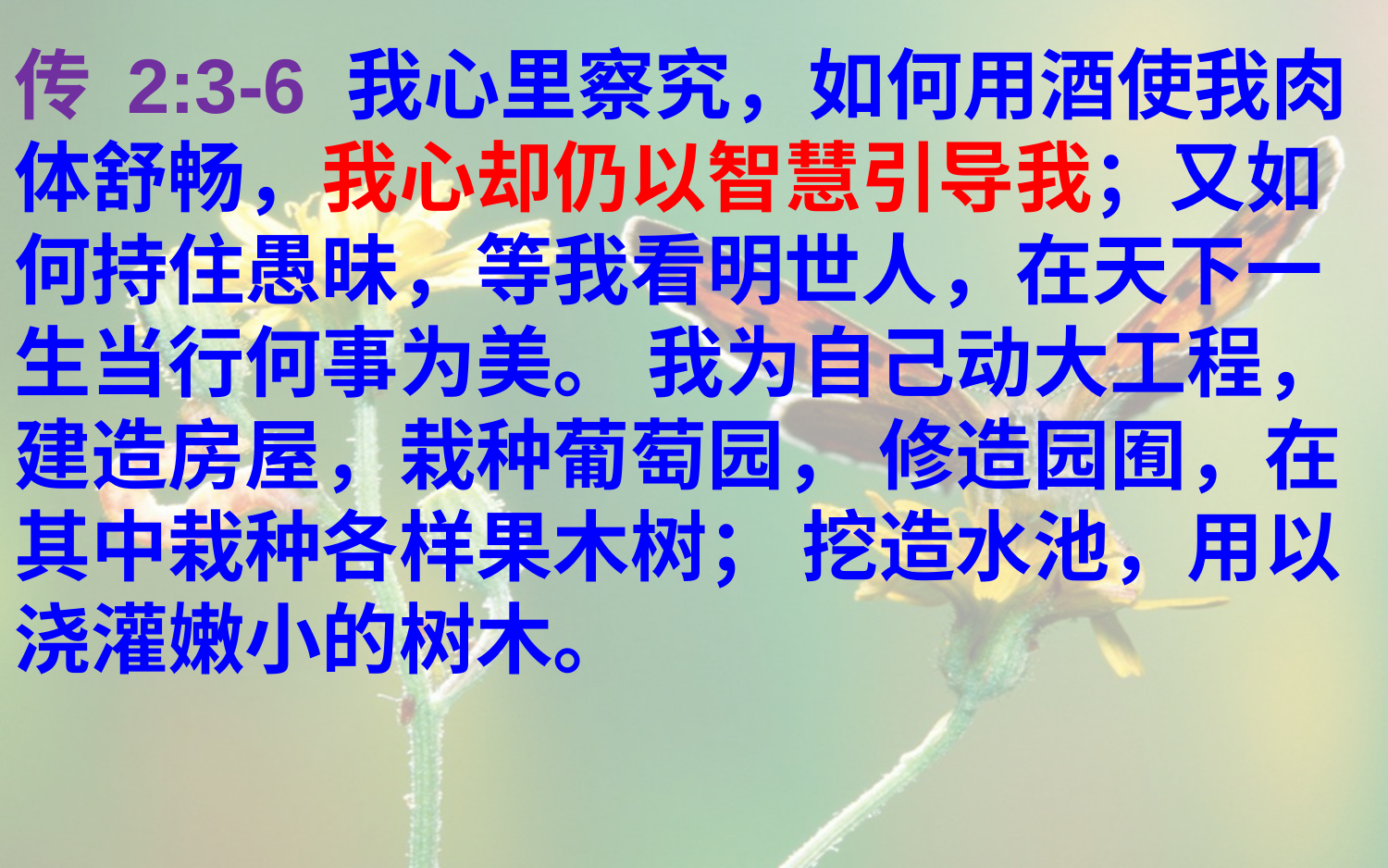

传 2:3-6 我心里察究，如何用酒使我肉体舒畅，我心却仍以智慧引导我；又如何持住愚昧，等我看明世人，在天下一生当行何事为美。 我为自己动大工程，建造房屋，栽种葡萄园， 修造园囿，在其中栽种各样果木树； 挖造水池，用以浇灌嫩小的树木。